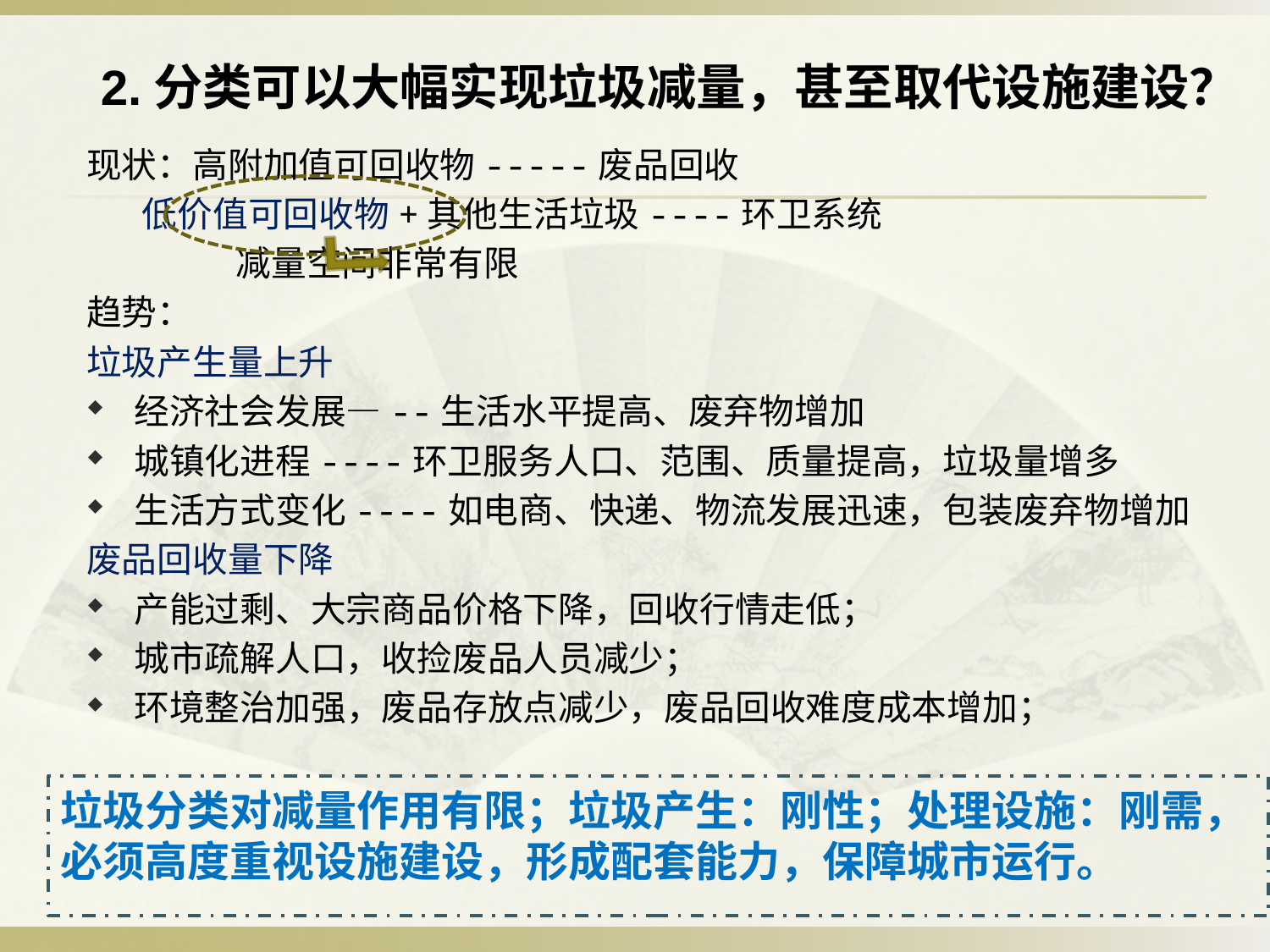

# 2.分类可以大幅实现垃圾减量，甚至取代设施建设？
现状：高附加值可回收物-----废品回收
      低价值可回收物+其他生活垃圾----环卫系统
                  减量空间非常有限
趋势：
垃圾产生量上升
经济社会发展—--生活水平提高、废弃物增加
城镇化进程----环卫服务人口、范围、质量提高，垃圾量增多
生活方式变化----如电商、快递、物流发展迅速，包装废弃物增加
废品回收量下降
产能过剩、大宗商品价格下降，回收行情走低；
城市疏解人口，收捡废品人员减少；
环境整治加强，废品存放点减少，废品回收难度成本增加；

垃圾分类对减量作用有限；垃圾产生：刚性；处理设施：刚需，必须高度重视设施建设，形成配套能力，保障城市运行。